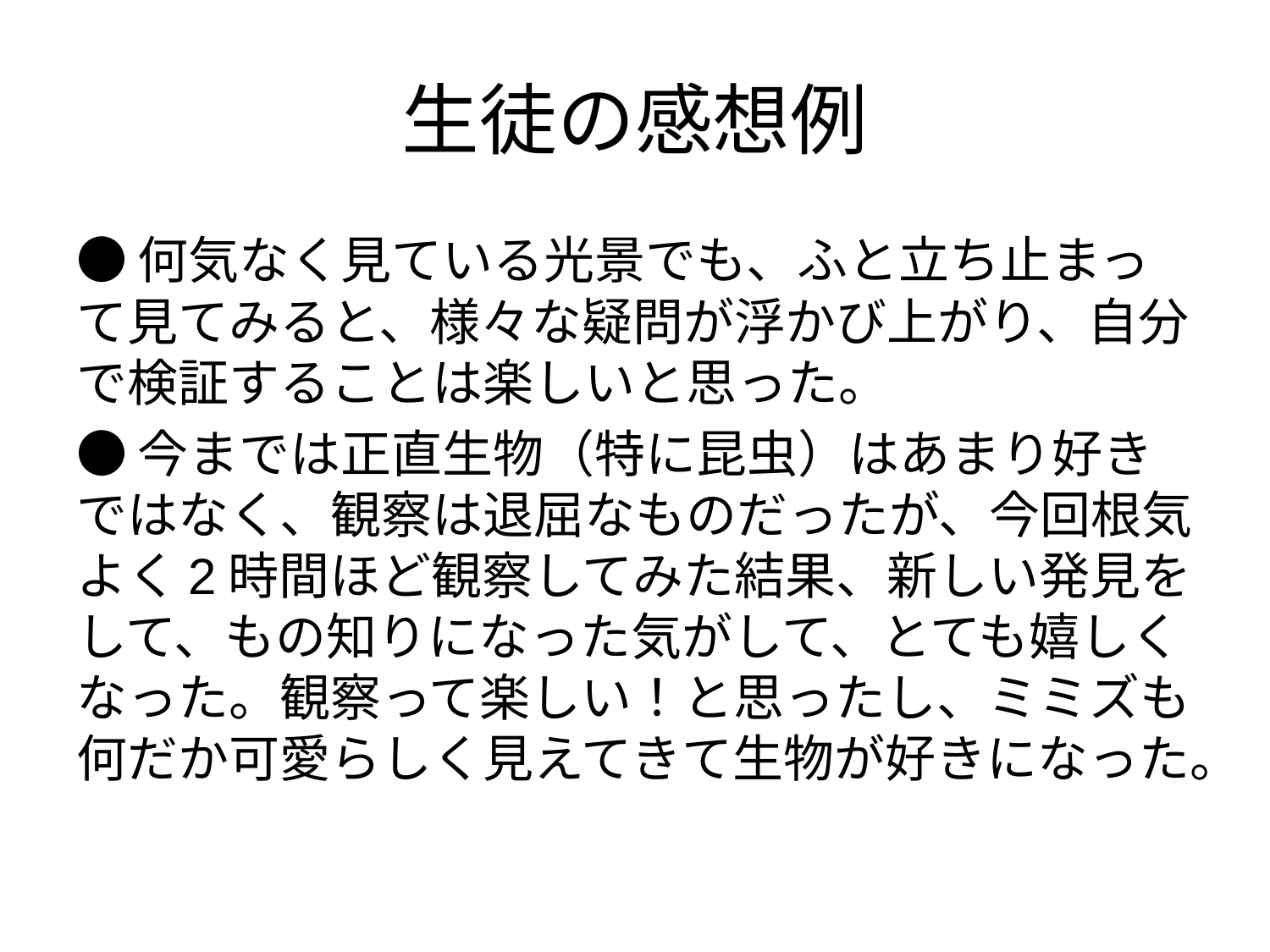

# 生徒の感想例
●何気なく見ている光景でも、ふと立ち止まって見てみると、様々な疑問が浮かび上がり、自分で検証することは楽しいと思った。
●今までは正直生物（特に昆虫）はあまり好きではなく、観察は退屈なものだったが、今回根気よく2時間ほど観察してみた結果、新しい発見をして、もの知りになった気がして、とても嬉しくなった。観察って楽しい！と思ったし、ミミズも何だか可愛らしく見えてきて生物が好きになった。